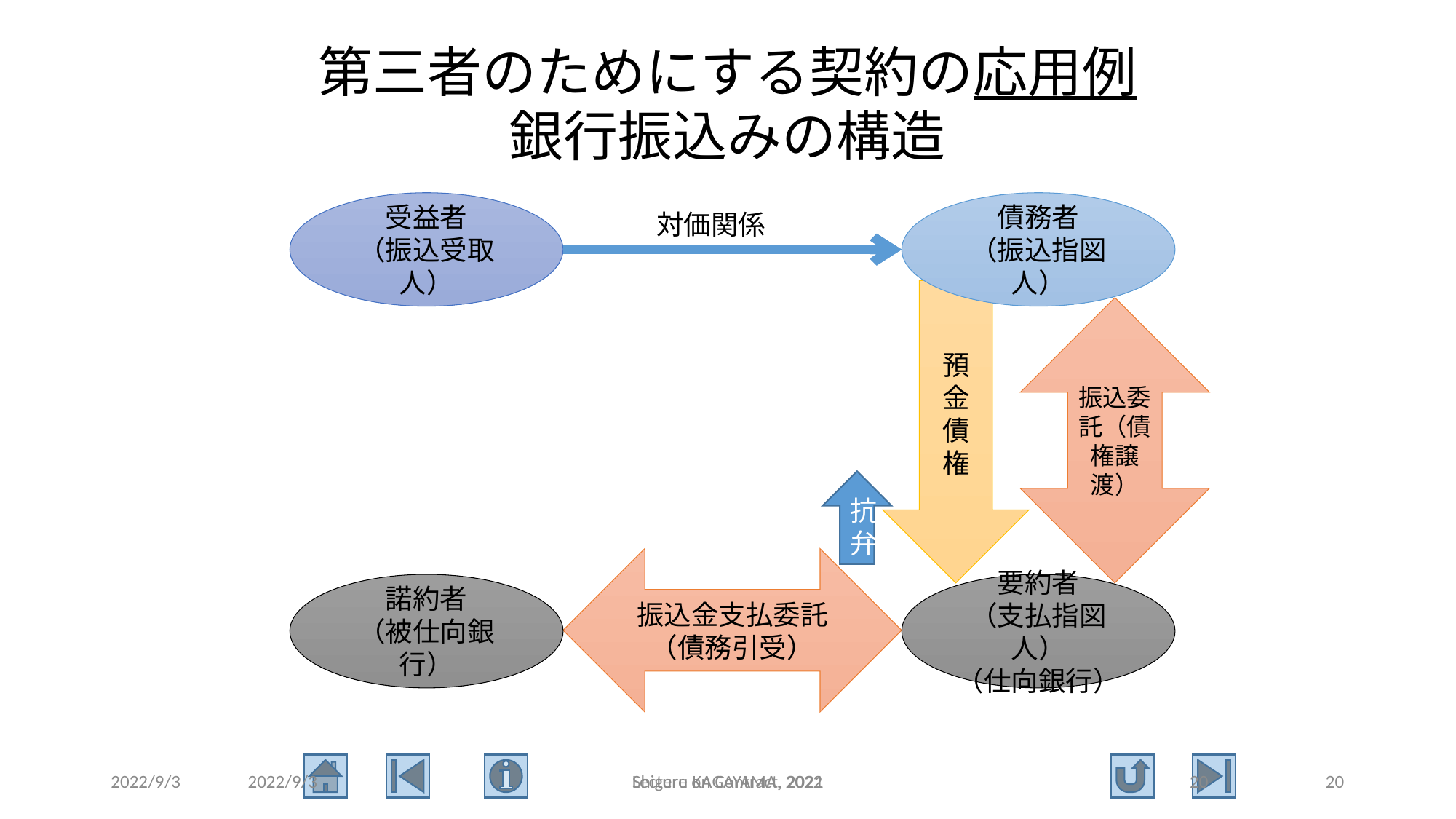

# 第三者のためにする契約の応用例 銀行振込みの構造
受益者
（振込受取人）
債務者
（振込指図人）
対価関係
預金債権
振込委託（債権譲渡）
抗弁
振込金支払委託
（債務引受）
諾約者
（被仕向銀行）
要約者
（支払指図人）
（仕向銀行）
2022/9/3
2022/9/3
Shigeru KAGAYAMA, 2022
Lecture on Contract, 2021
20
20